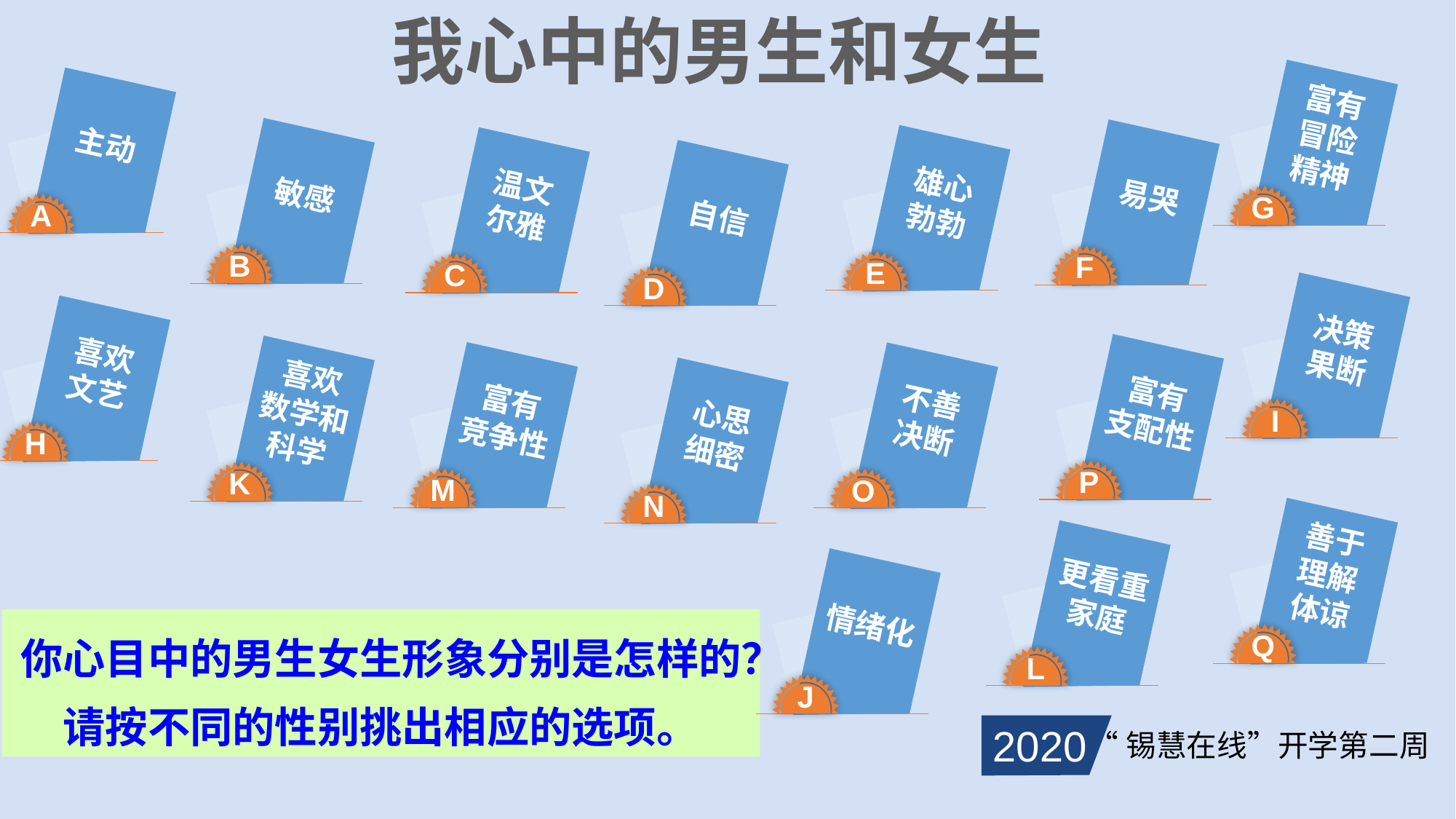

我心中的男生和女生
富有
冒险
精神

G
主动

A
敏感

B
易哭

F
雄心
勃勃

E
温文
尔雅

C
自信

D
决策
果断

I
喜欢
文艺

H
富有
支配性

P
喜欢
数学和科学

K
富有
竞争性

M
不善
决断

O
心思
细密

N
善于
理解
体谅

Q
更看重家庭

L
情绪化

J
你心目中的男生女生形象分别是怎样的？请按不同的性别挑出相应的选项。